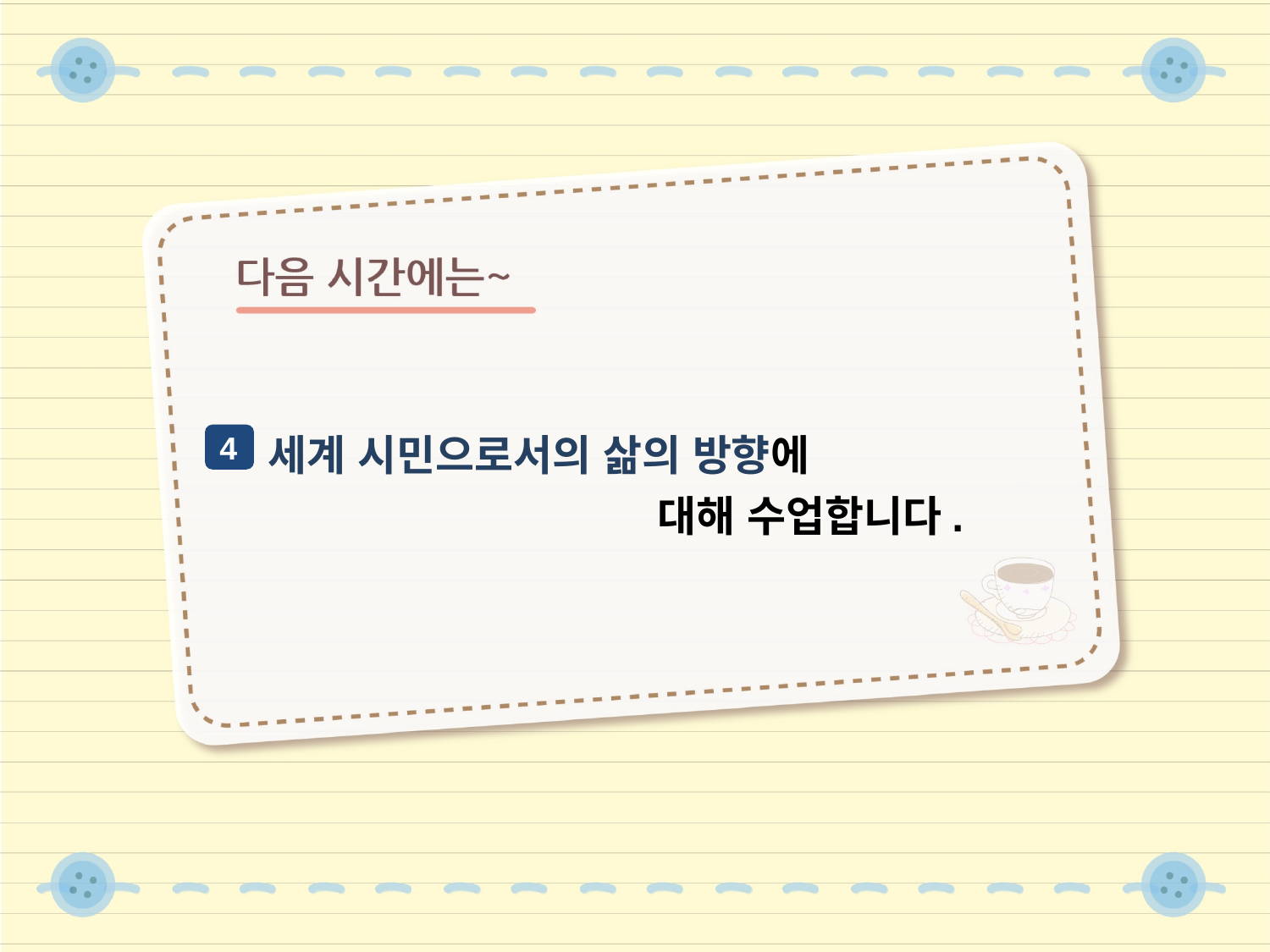

세계 시민으로서의 삶의 방향에
                                대해 수업합니다.
4